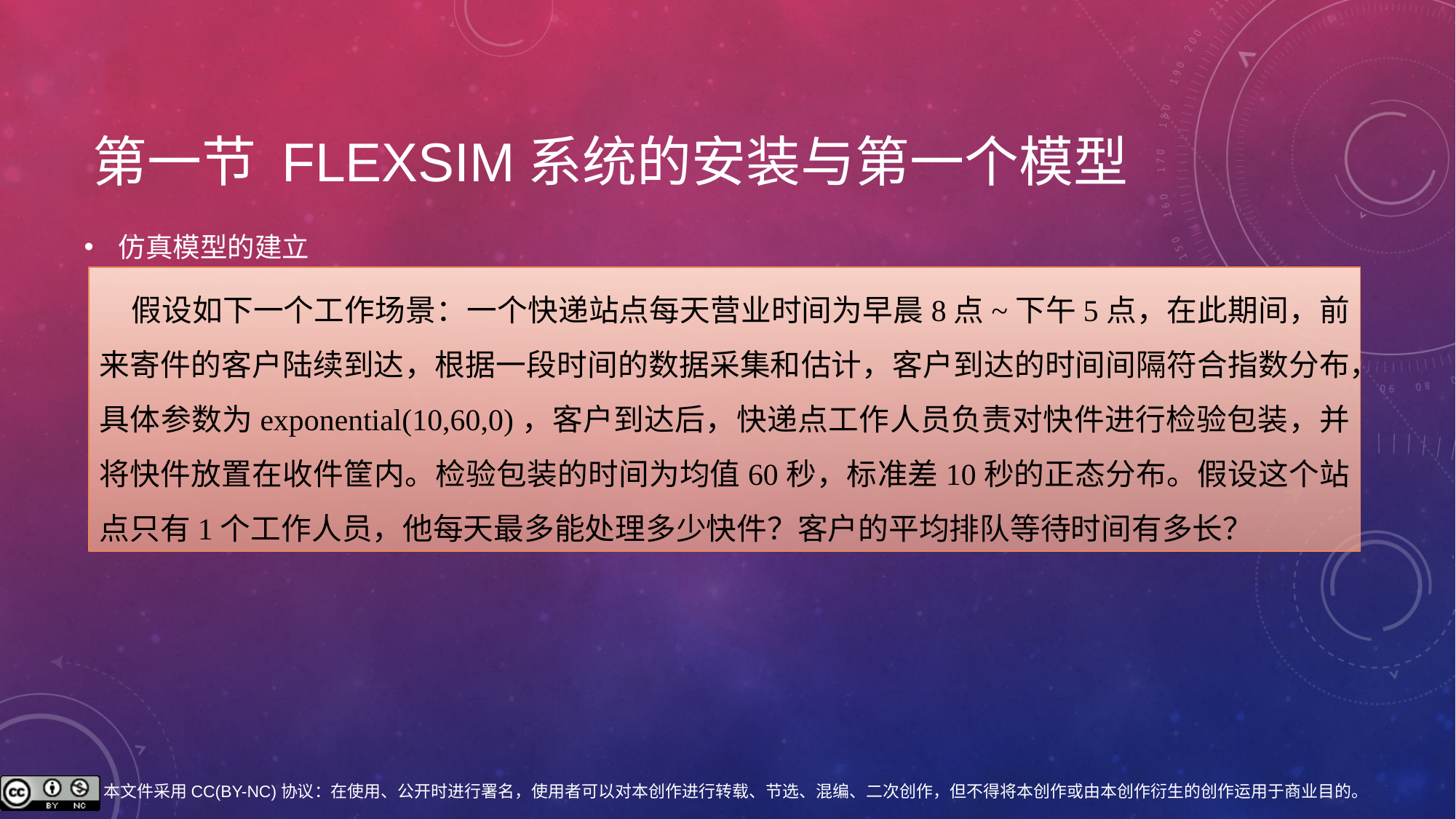

# 第一节 Flexsim系统的安装与第一个模型
仿真模型的建立
假设如下一个工作场景：一个快递站点每天营业时间为早晨8点~下午5点，在此期间，前来寄件的客户陆续到达，根据一段时间的数据采集和估计，客户到达的时间间隔符合指数分布，具体参数为exponential(10,60,0)，客户到达后，快递点工作人员负责对快件进行检验包装，并将快件放置在收件筐内。检验包装的时间为均值60秒，标准差10秒的正态分布。假设这个站点只有1个工作人员，他每天最多能处理多少快件？客户的平均排队等待时间有多长？